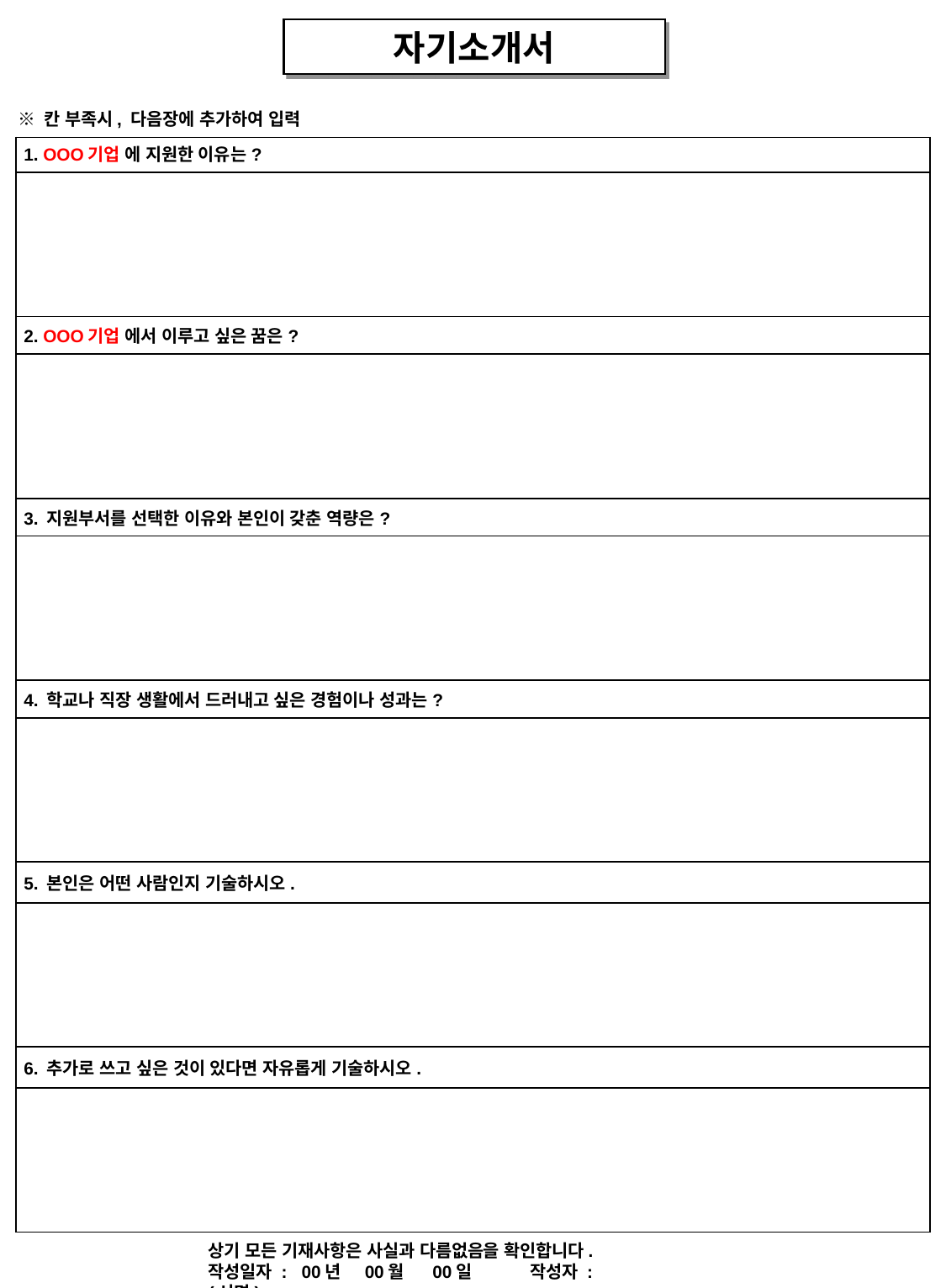

자기소개서
※ 칸 부족시, 다음장에 추가하여 입력
| 1. OOO기업 에 지원한 이유는? |
| --- |
|  |
| 2. OOO기업 에서 이루고 싶은 꿈은? |
|  |
| 3. 지원부서를 선택한 이유와 본인이 갖춘 역량은? |
|  |
| 4. 학교나 직장 생활에서 드러내고 싶은 경험이나 성과는? |
|  |
| 5. 본인은 어떤 사람인지 기술하시오. |
|  |
| 6. 추가로 쓰고 싶은 것이 있다면 자유롭게 기술하시오. |
|  |
상기 모든 기재사항은 사실과 다름없음을 확인합니다.
작성일자 :   00년    00월     00일            작성자 :                         (서명)